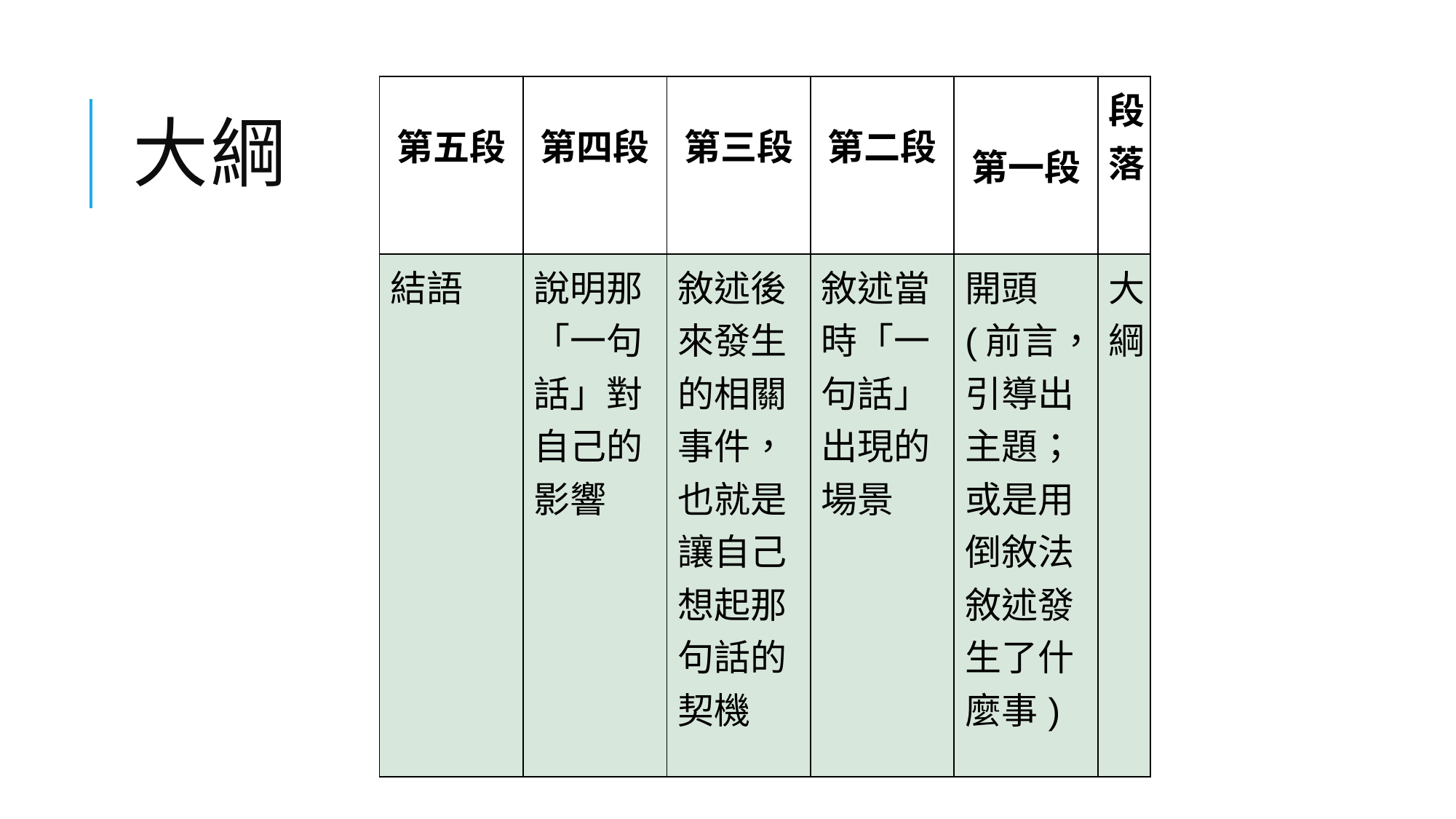

# 大綱
| 第五段 | 第四段 | 第三段 | 第二段 | 第一段 | 段落 |
| --- | --- | --- | --- | --- | --- |
| 結語 | 說明那「一句話」對自己的影響 | 敘述後來發生的相關事件，也就是讓自己想起那句話的契機 | 敘述當時「一句話」出現的場景 | 開頭(前言，引導出主題；或是用倒敘法敘述發生了什麼事) | 大綱 |